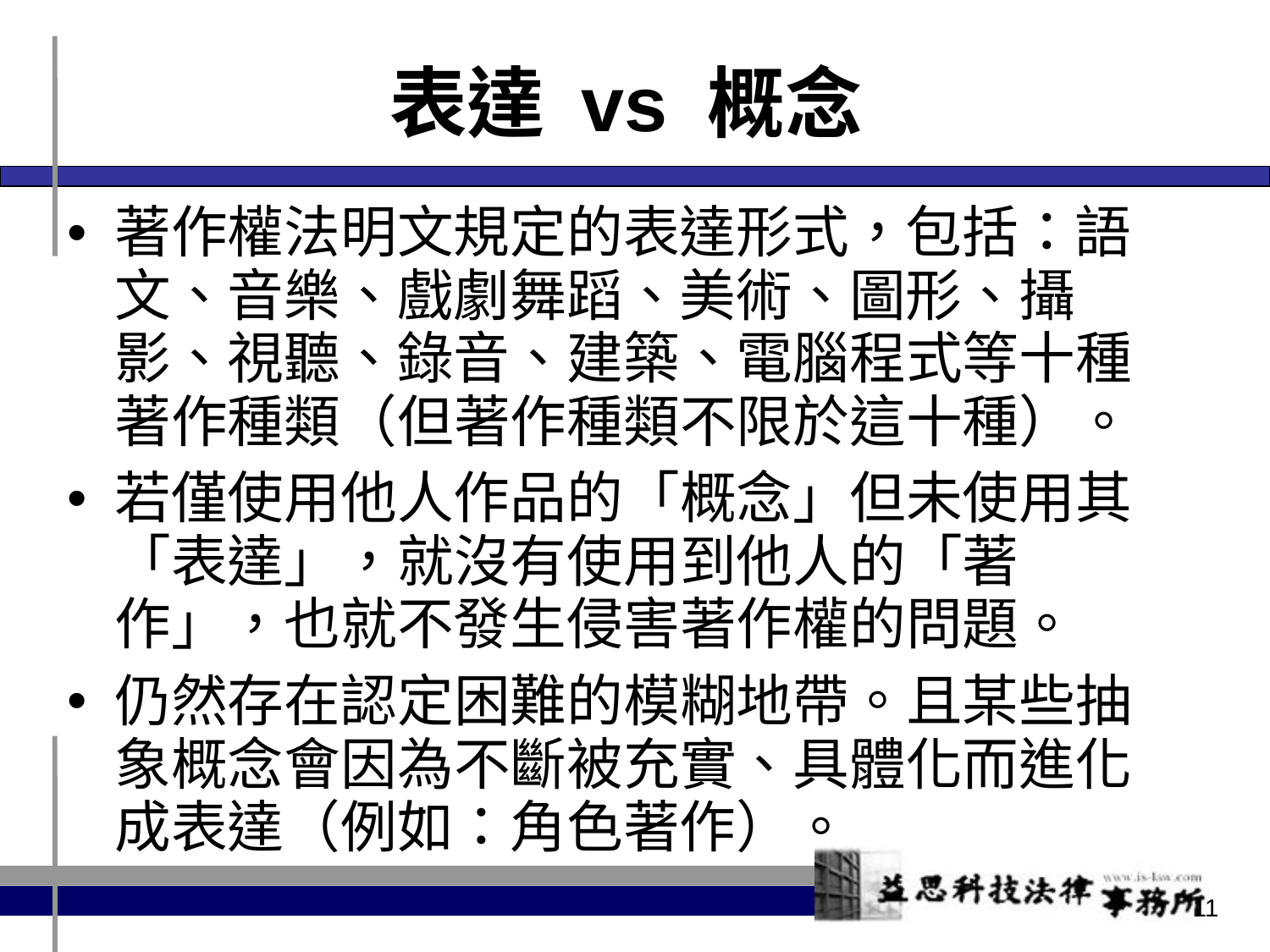

# 表達 vs 概念
著作權法明文規定的表達形式，包括：語文、音樂、戲劇舞蹈、美術、圖形、攝影、視聽、錄音、建築、電腦程式等十種著作種類（但著作種類不限於這十種）。
若僅使用他人作品的「概念」但未使用其「表達」，就沒有使用到他人的「著作」，也就不發生侵害著作權的問題。
仍然存在認定困難的模糊地帶。且某些抽象概念會因為不斷被充實、具體化而進化成表達（例如：角色著作）。
11